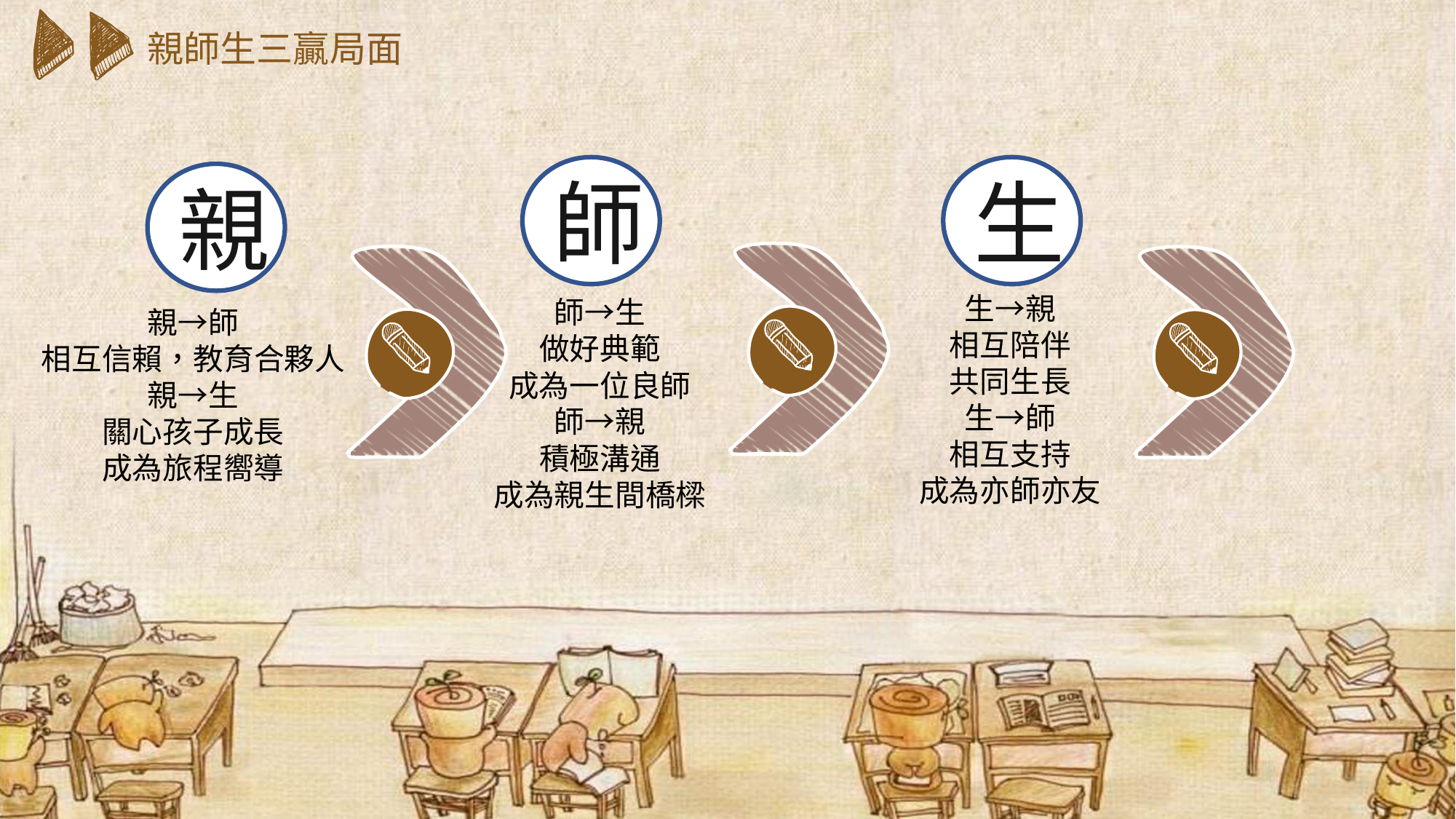

親師生三贏局面
師
生
親

生→親
相互陪伴
共同生長
生→師
相互支持
成為亦師亦友

師→生
做好典範
成為一位良師
師→親
積極溝通
成為親生間橋樑
親→師
相互信賴，教育合夥人
親→生
關心孩子成長
成為旅程嚮導